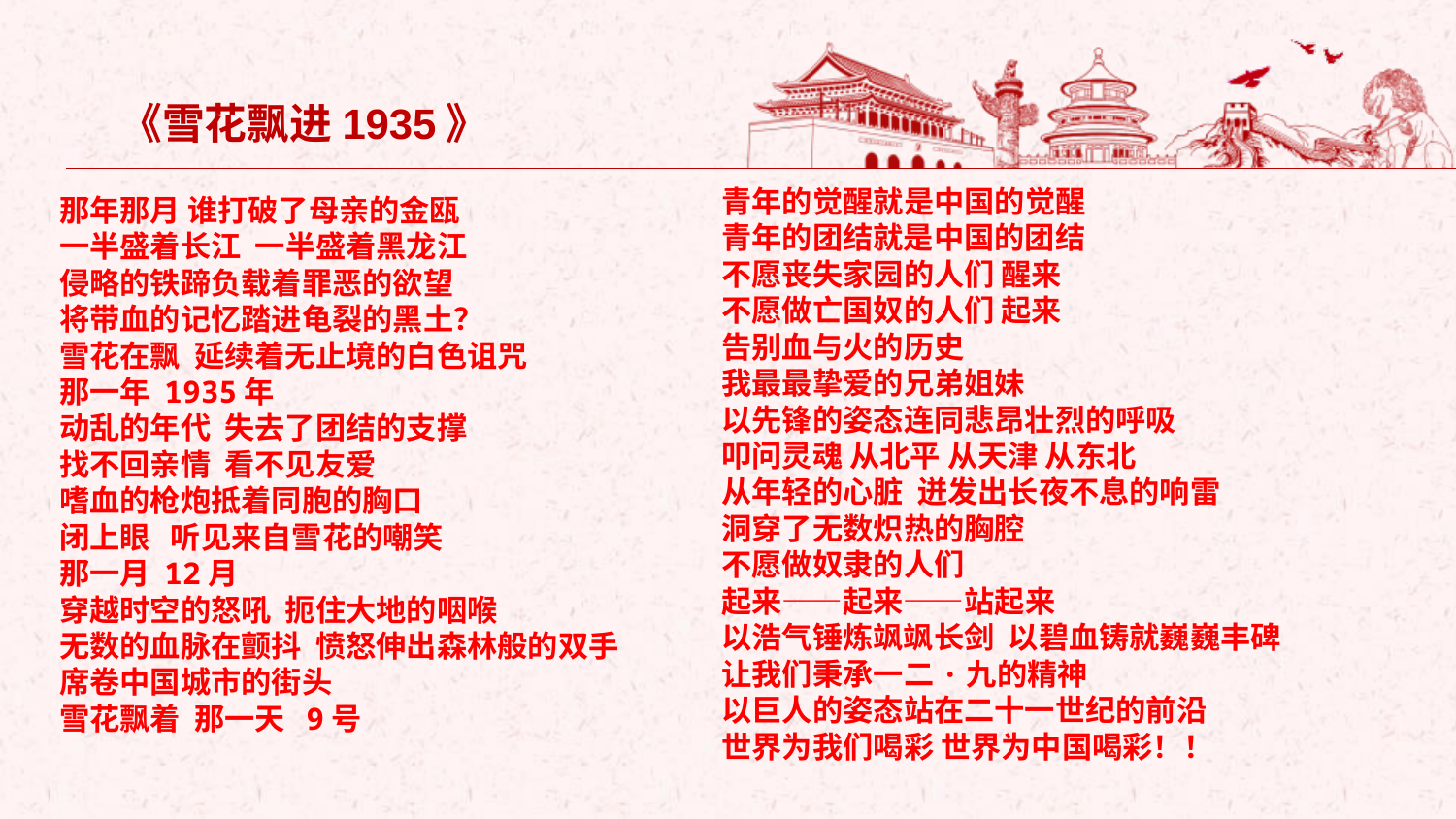

《雪花飘进1935》
青年的觉醒就是中国的觉醒
青年的团结就是中国的团结
不愿丧失家园的人们 醒来
不愿做亡国奴的人们 起来
告别血与火的历史
我最最挚爱的兄弟姐妹
以先锋的姿态连同悲昂壮烈的呼吸
叩问灵魂 从北平 从天津 从东北
从年轻的心脏  迸发出长夜不息的响雷
洞穿了无数炽热的胸腔
不愿做奴隶的人们
起来——起来——站起来
以浩气锤炼飒飒长剑  以碧血铸就巍巍丰碑
让我们秉承一二·九的精神
以巨人的姿态站在二十一世纪的前沿
世界为我们喝彩 世界为中国喝彩！！

那年那月 谁打破了母亲的金瓯
一半盛着长江  一半盛着黑龙江
侵略的铁蹄负载着罪恶的欲望
将带血的记忆踏进龟裂的黑土？
雪花在飘  延续着无止境的白色诅咒
那一年 1935年
动乱的年代  失去了团结的支撑
找不回亲情  看不见友爱
嗜血的枪炮抵着同胞的胸口
闭上眼   听见来自雪花的嘲笑
那一月 12月
穿越时空的怒吼  扼住大地的咽喉
无数的血脉在颤抖  愤怒伸出森林般的双手
席卷中国城市的街头
雪花飘着  那一天  9号